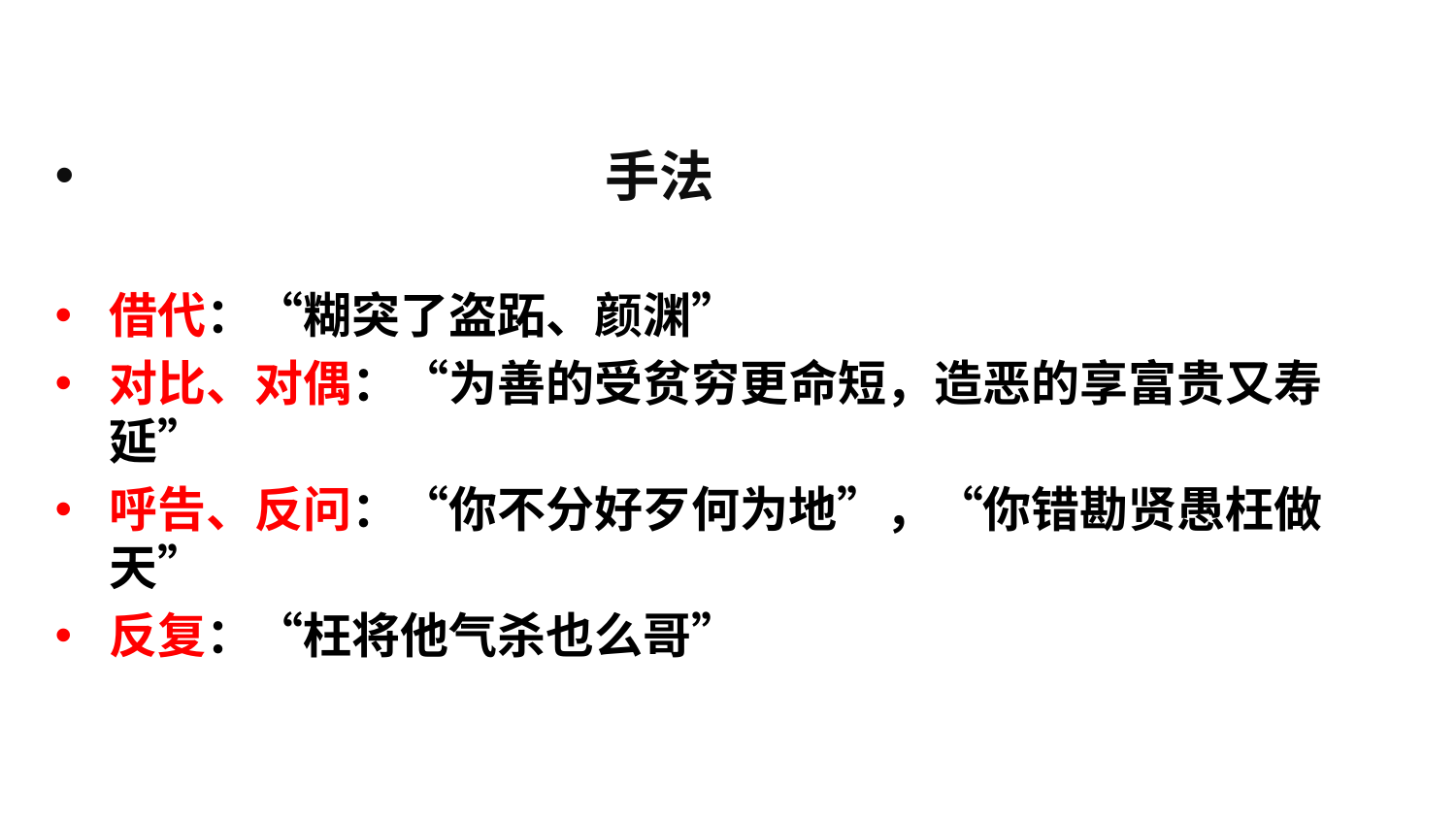

手法

借代：“糊突了盗跖、颜渊”
对比、对偶：“为善的受贫穷更命短，造恶的享富贵又寿延”
呼告、反问：“你不分好歹何为地”，“你错勘贤愚枉做天”
反复：“枉将他气杀也么哥”